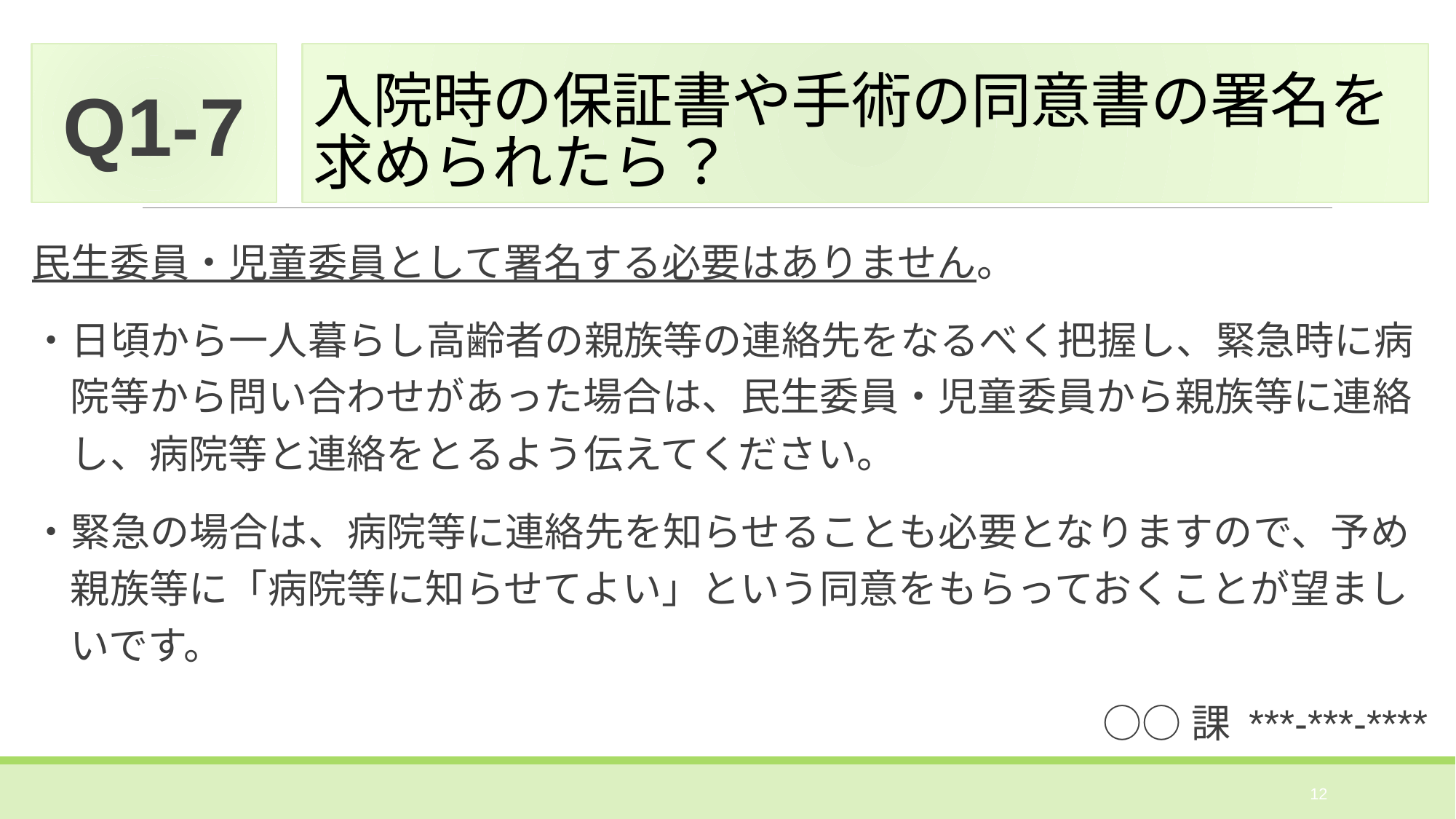

Q1-7
# 入院時の保証書や手術の同意書の署名を 求められたら？
民生委員・児童委員として署名する必要はありません。
・日頃から一人暮らし高齢者の親族等の連絡先をなるべく把握し、緊急時に病院等から問い合わせがあった場合は、民生委員・児童委員から親族等に連絡し、病院等と連絡をとるよう伝えてください。
・緊急の場合は、病院等に連絡先を知らせることも必要となりますので、予め親族等に「病院等に知らせてよい」という同意をもらっておくことが望ましいです。
○○課 ***-***-****
12